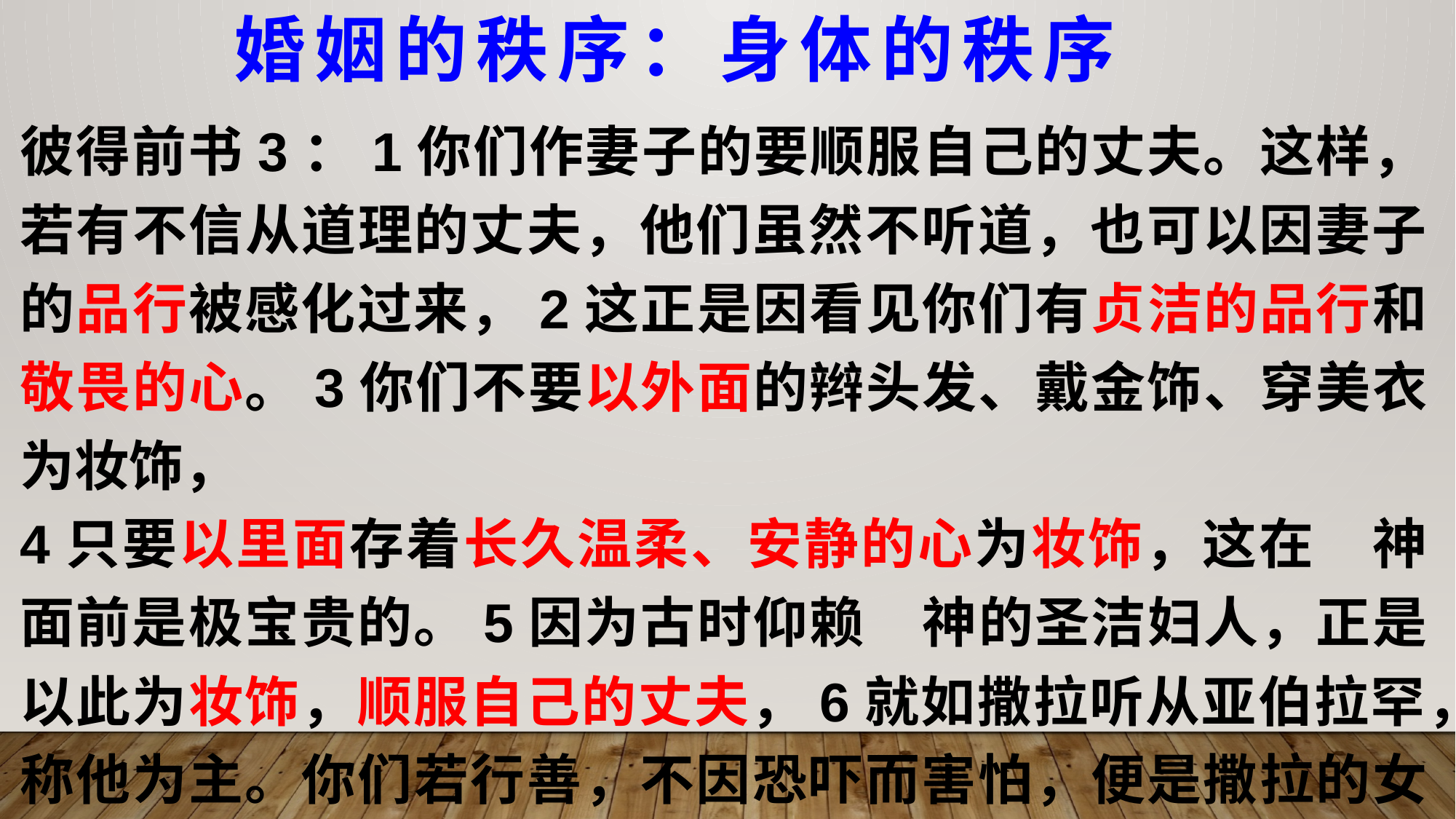

婚姻的秩序：身体的秩序
彼得前书3：1你们作妻子的要顺服自己的丈夫。这样，若有不信从道理的丈夫，他们虽然不听道，也可以因妻子的品行被感化过来，2这正是因看见你们有贞洁的品行和敬畏的心。3你们不要以外面的辫头发、戴金饰、穿美衣为妆饰，
4只要以里面存着长久温柔、安静的心为妆饰，这在　神面前是极宝贵的。5因为古时仰赖　神的圣洁妇人，正是以此为妆饰，顺服自己的丈夫，6就如撒拉听从亚伯拉罕，称他为主。你们若行善，不因恐吓而害怕，便是撒拉的女儿了。